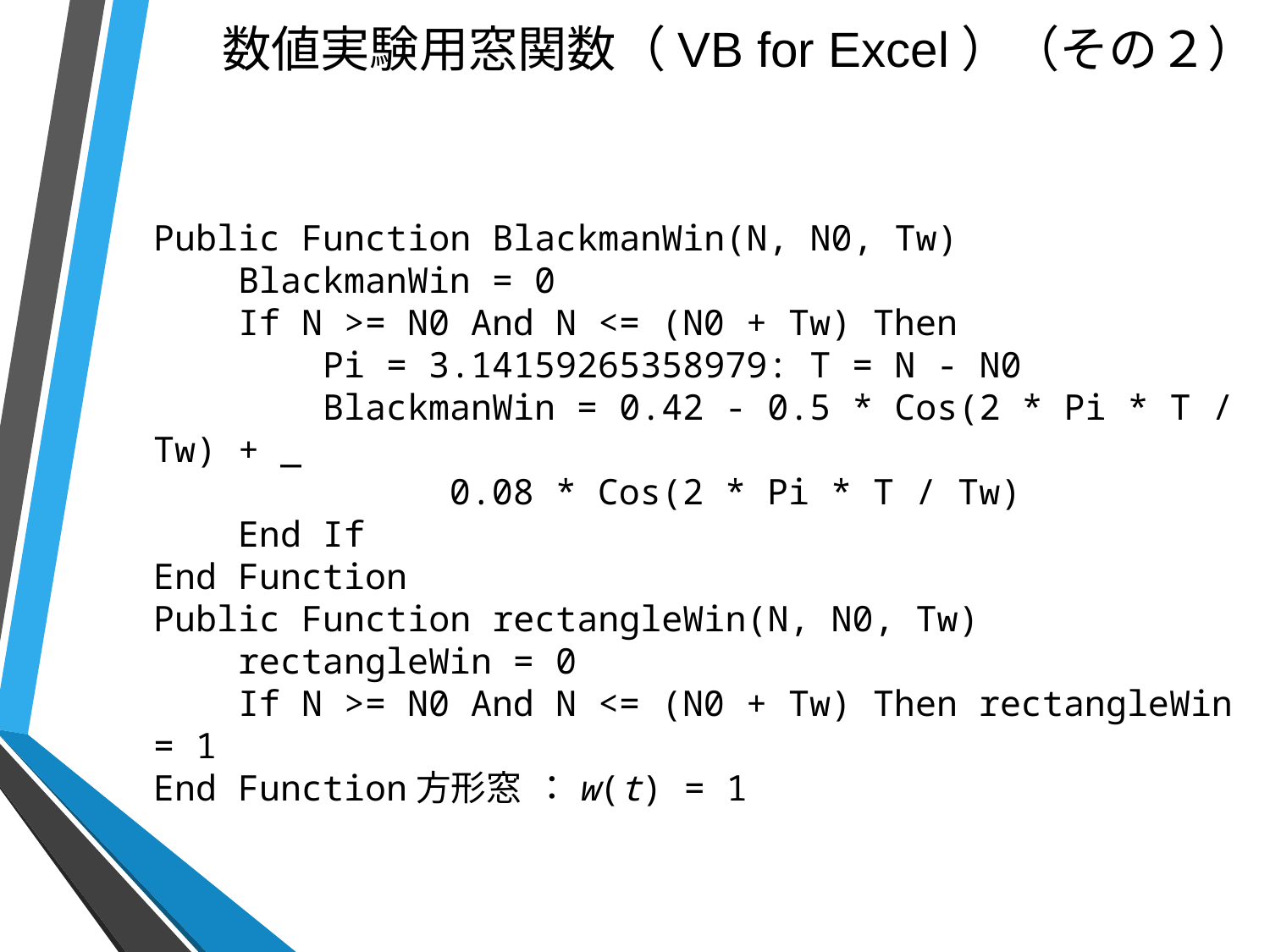

# 数値実験用窓関数（VB for Excel）（その２）
Public Function BlackmanWin(N, N0, Tw)
    BlackmanWin = 0
    If N >= N0 And N <= (N0 + Tw) Then
        Pi = 3.14159265358979: T = N - N0
        BlackmanWin = 0.42 - 0.5 * Cos(2 * Pi * T / Tw) + _
	 0.08 * Cos(2 * Pi * T / Tw)
    End If
End Function
Public Function rectangleWin(N, N0, Tw)
    rectangleWin = 0
    If N >= N0 And N <= (N0 + Tw) Then rectangleWin = 1
End Function方形窓	：w(t) = 1